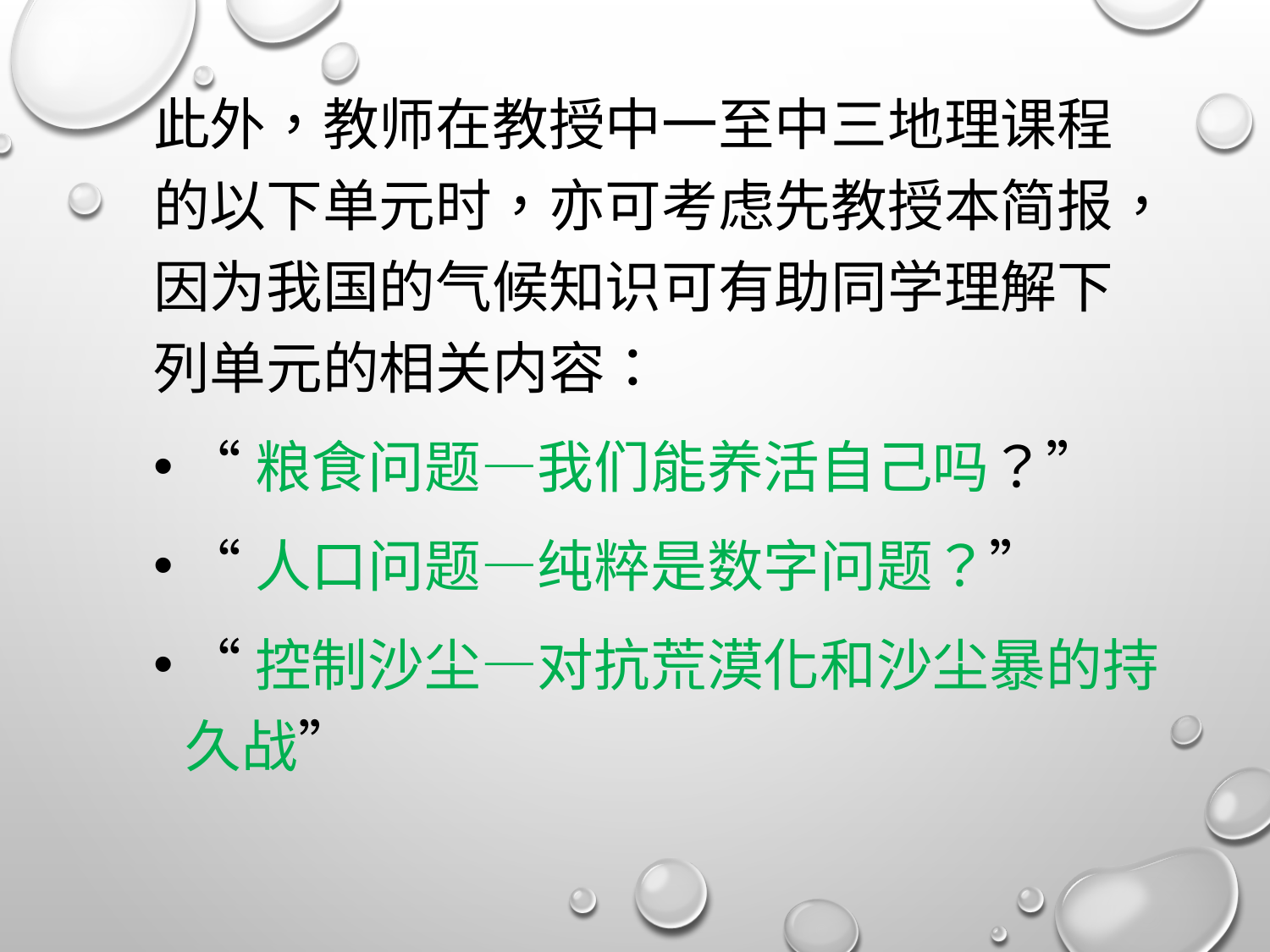

此外，教师在教授中一至中三地理课程的以下单元时，亦可考虑先教授本简报，因为我国的气候知识可有助同学理解下列单元的相关内容：
“粮食问题—我们能养活自己吗？”
“人口问题—纯粹是数字问题？”
“控制沙尘—对抗荒漠化和沙尘暴的持久战”